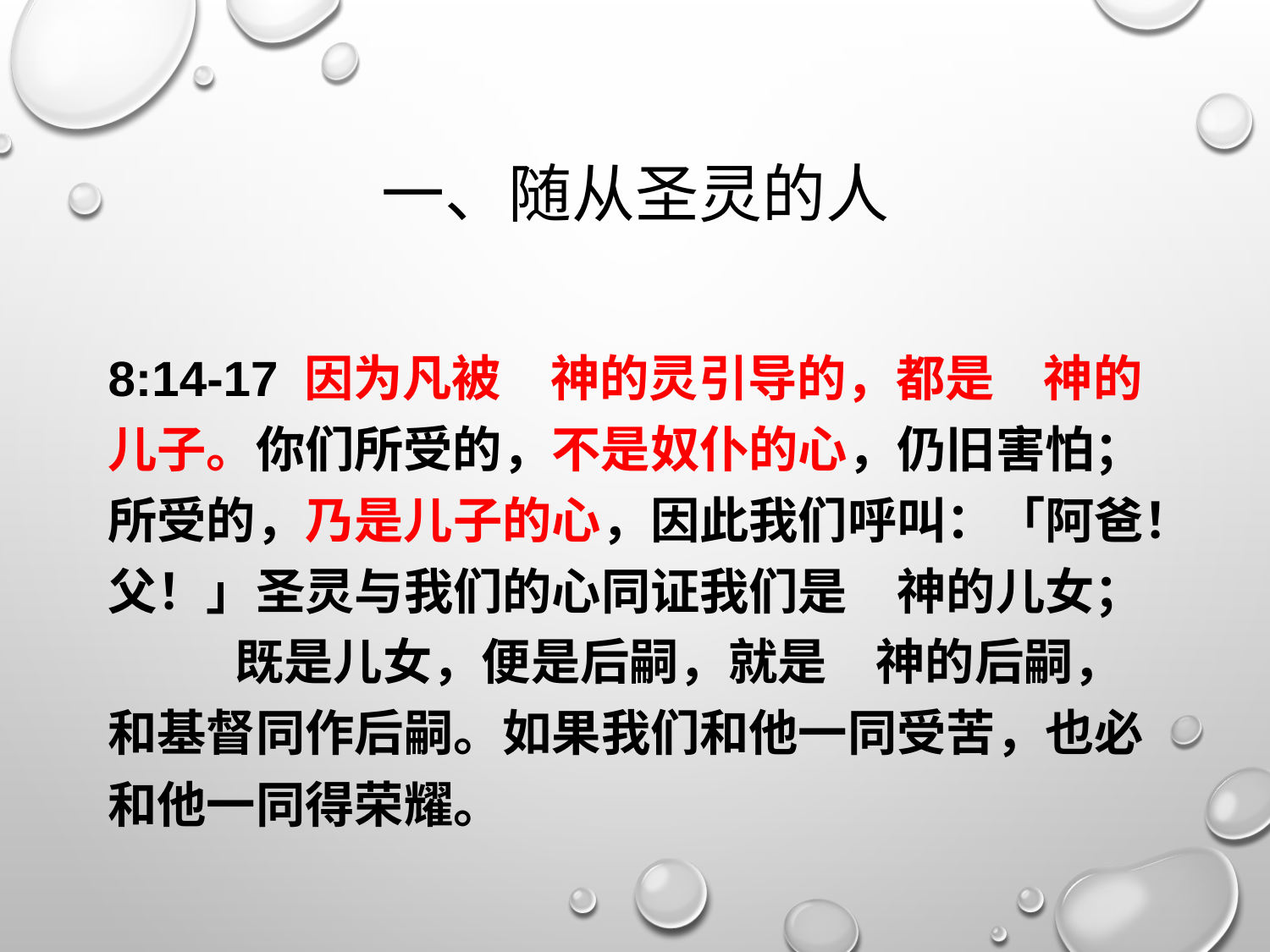

# 一、随从圣灵的人
8:14-17 因为凡被　神的灵引导的，都是　神的儿子。你们所受的，不是奴仆的心，仍旧害怕；所受的，乃是儿子的心，因此我们呼叫：「阿爸！父！」圣灵与我们的心同证我们是　神的儿女；	既是儿女，便是后嗣，就是　神的后嗣，和基督同作后嗣。如果我们和他一同受苦，也必和他一同得荣耀。